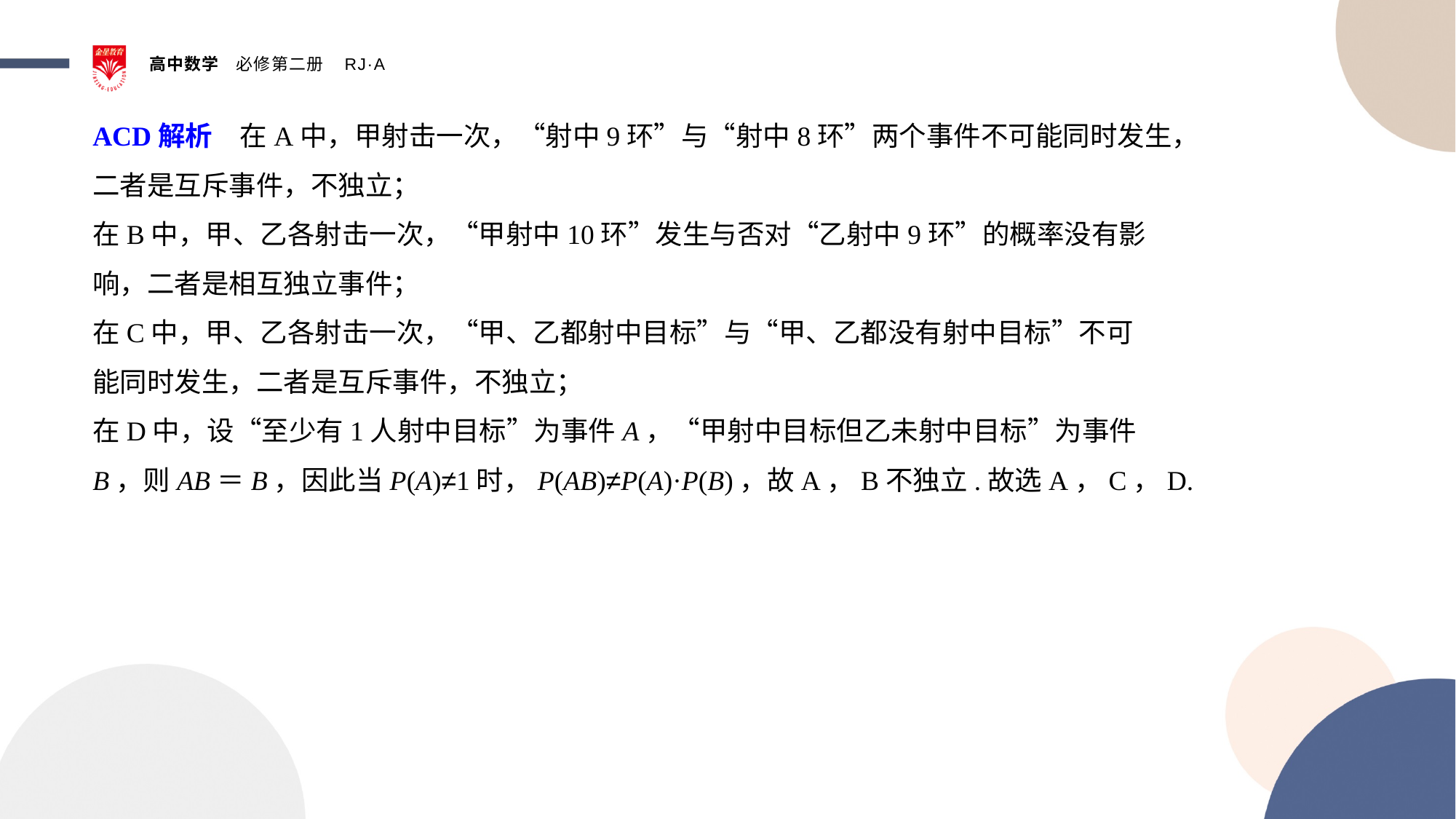

ACD解析　在A中，甲射击一次，“射中9环”与“射中8环”两个事件不可能同时发生，
二者是互斥事件，不独立；
在B中，甲、乙各射击一次，“甲射中10环”发生与否对“乙射中9环”的概率没有影
响，二者是相互独立事件；
在C中，甲、乙各射击一次，“甲、乙都射中目标”与“甲、乙都没有射中目标”不可
能同时发生，二者是互斥事件，不独立；
在D中，设“至少有1人射中目标”为事件A，“甲射中目标但乙未射中目标”为事件
B，则AB＝B，因此当P(A)≠1时，P(AB)≠P(A)·P(B)，故A，B不独立.故选A，C，D.